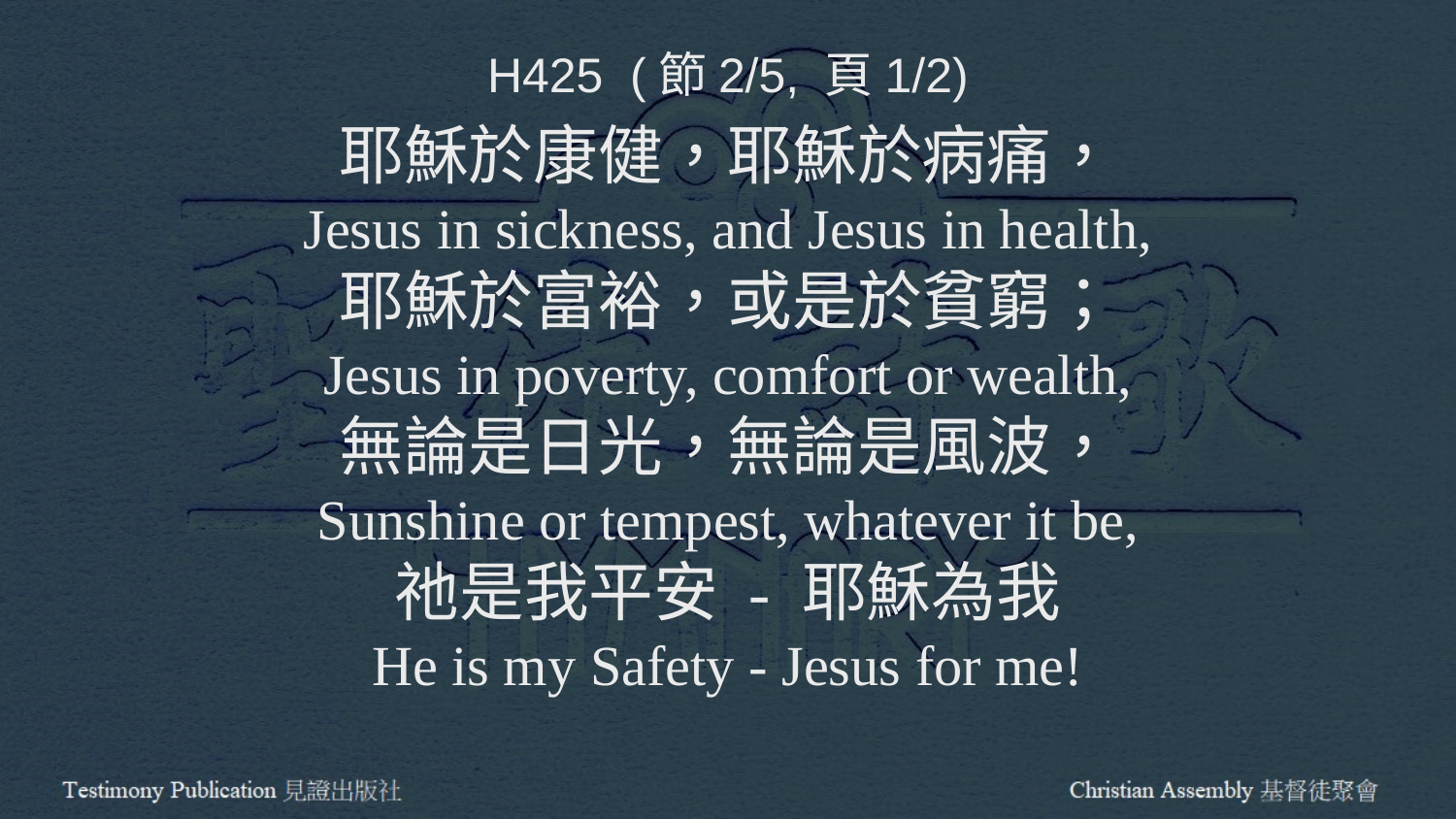

H425  (節2/5, 頁1/2)
耶穌於康健，耶穌於病痛，
Jesus in sickness, and Jesus in health,
耶穌於富裕，或是於貧窮；
Jesus in poverty, comfort or wealth,
無論是日光，無論是風波，
Sunshine or tempest, whatever it be,
祂是我平安 - 耶穌為我
He is my Safety - Jesus for me!